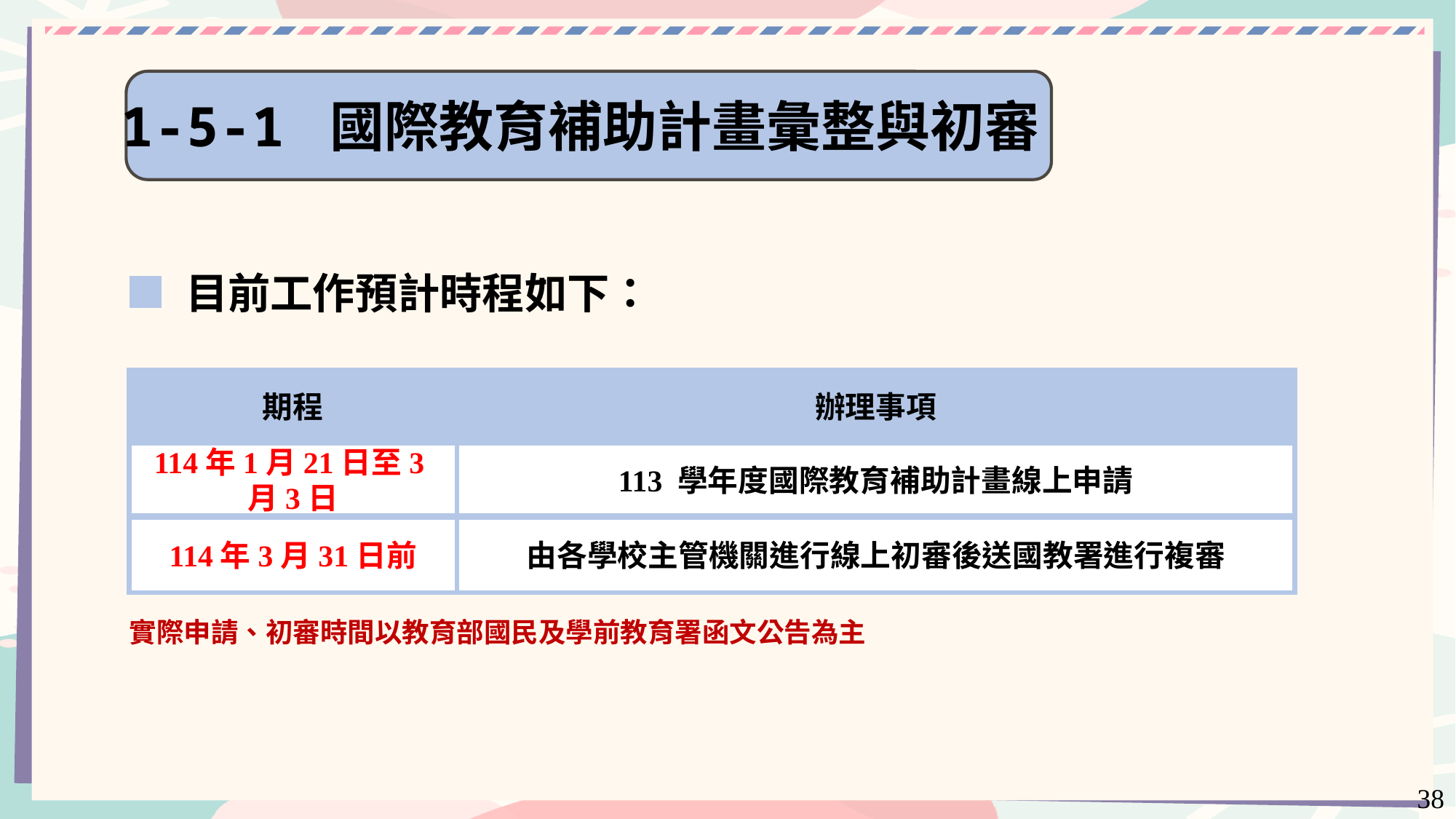

1-5-1 國際教育補助計畫彙整與初審
目前工作預計時程如下：

期程
辦理事項
114年1月21日至3月3日
113 學年度國際教育補助計畫線上申請
114年3月31日前
由各學校主管機關進行線上初審後送國教署進行複審
實際申請、初審時間以教育部國民及學前教育署函文公告為主
38